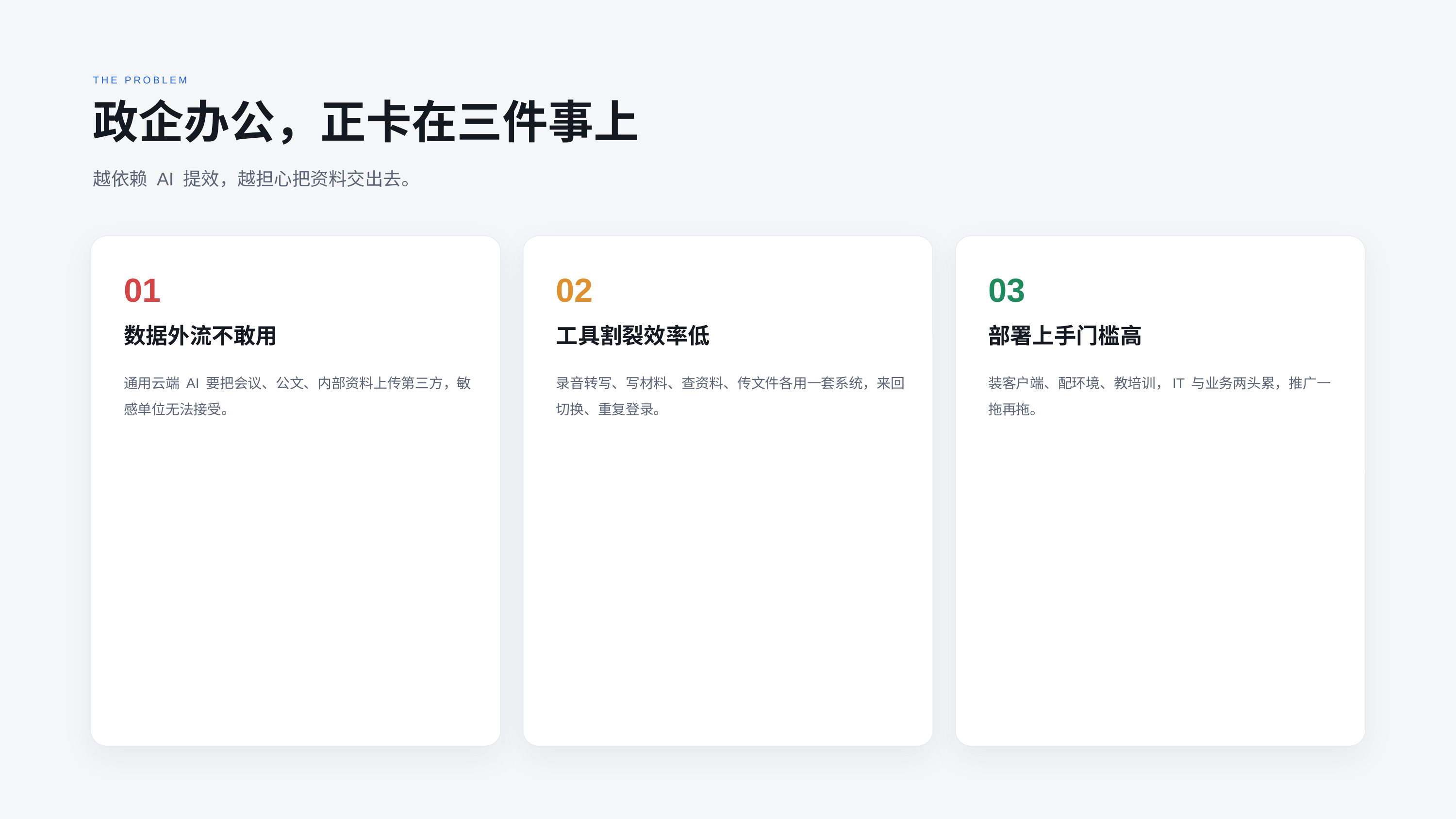

THE PROBLEM
政企办公，正卡在三件事上
越依赖 AI 提效，越担心把资料交出去。

01
02
03
数据外流不敢用
工具割裂效率低
部署上手门槛高
通用云端 AI 要把会议、公文、内部资料上传第三方，敏感单位无法接受。
录音转写、写材料、查资料、传文件各用一套系统，来回切换、重复登录。
装客户端、配环境、教培训，IT 与业务两头累，推广一拖再拖。